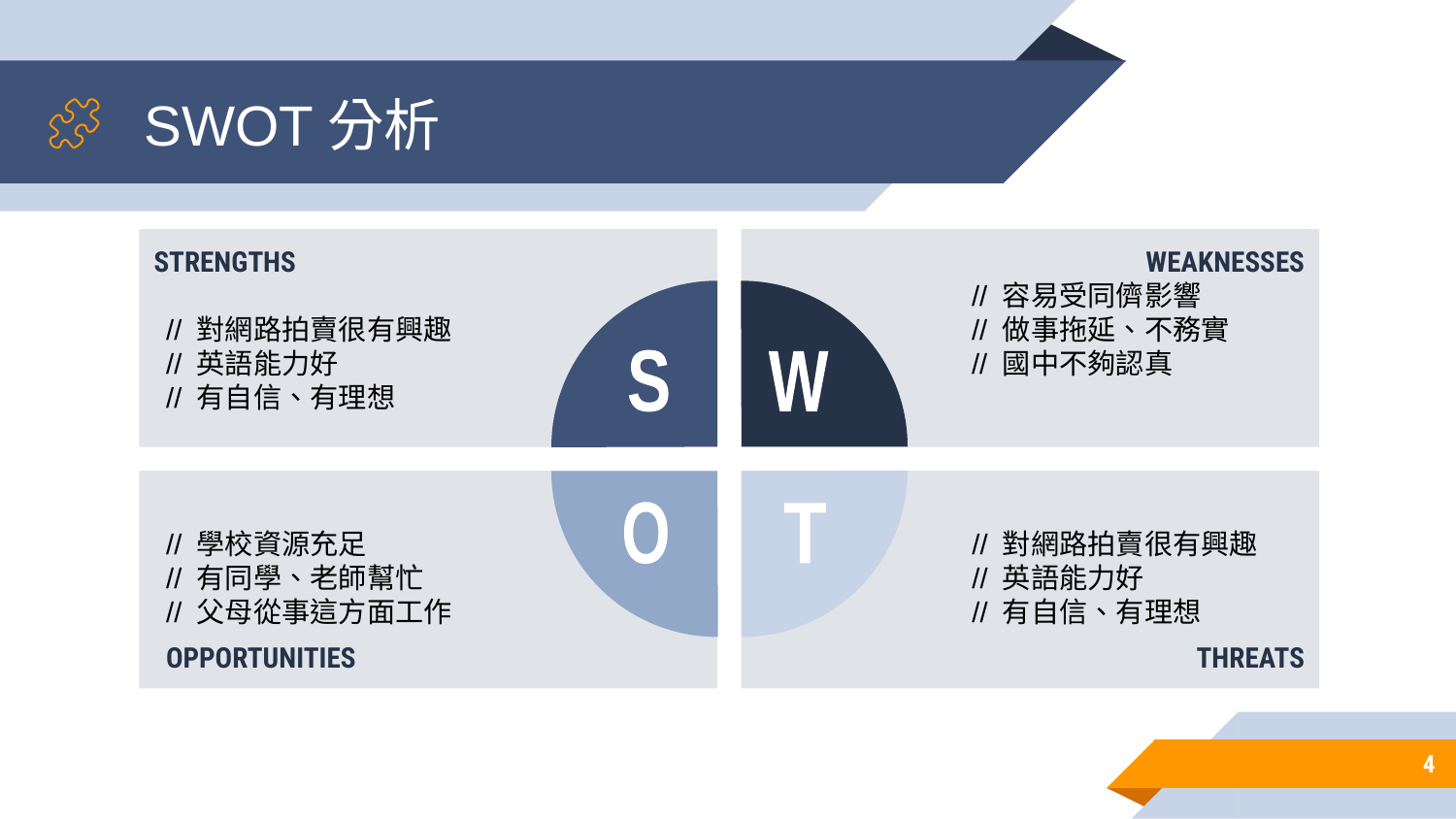

# SWOT分析

STRENGTHS

// 對網路拍賣很有興趣
// 英語能力好
// 有自信、有理想
WEAKNESSES
// 容易受同儕影響
// 做事拖延、不務實
// 國中不夠認真

S
W

// 學校資源充足
// 有同學、老師幫忙
// 父母從事這方面工作
OPPORTUNITIES
// 對網路拍賣很有興趣
// 英語能力好
// 有自信、有理想
THREATS
O
T
4